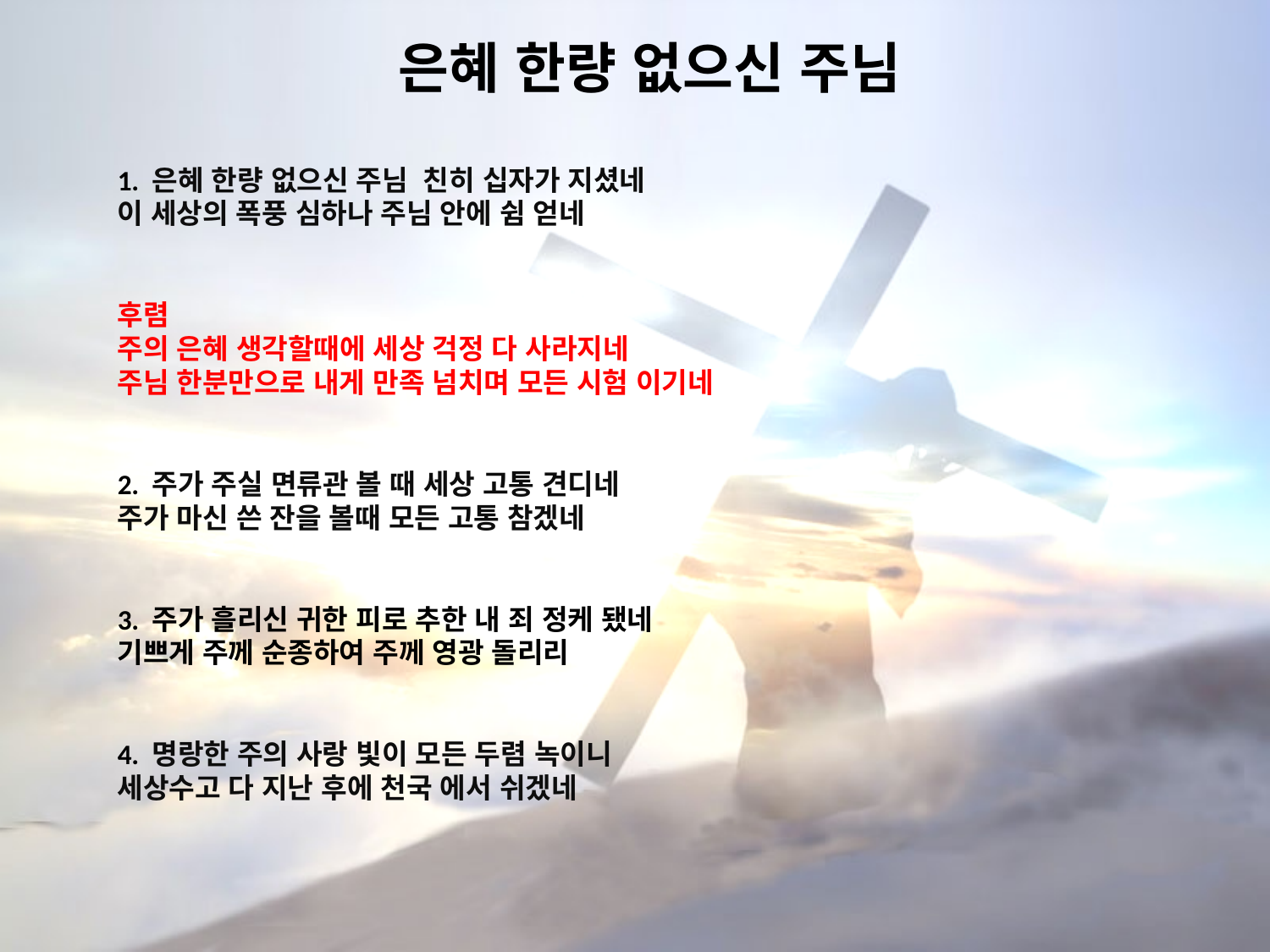

# 은혜 한량 없으신 주님
1. 은혜 한량 없으신 주님  친히 십자가 지셨네
이 세상의 폭풍 심하나 주님 안에 쉼 얻네

후렴
주의 은혜 생각할때에 세상 걱정 다 사라지네
주님 한분만으로 내게 만족 넘치며 모든 시험 이기네

2. 주가 주실 면류관 볼 때 세상 고통 견디네
주가 마신 쓴 잔을 볼때 모든 고통 참겠네

3. 주가 흘리신 귀한 피로 추한 내 죄 정케 됐네
기쁘게 주께 순종하여 주께 영광 돌리리

4. 명랑한 주의 사랑 빛이 모든 두렴 녹이니
세상수고 다 지난 후에 천국 에서 쉬겠네